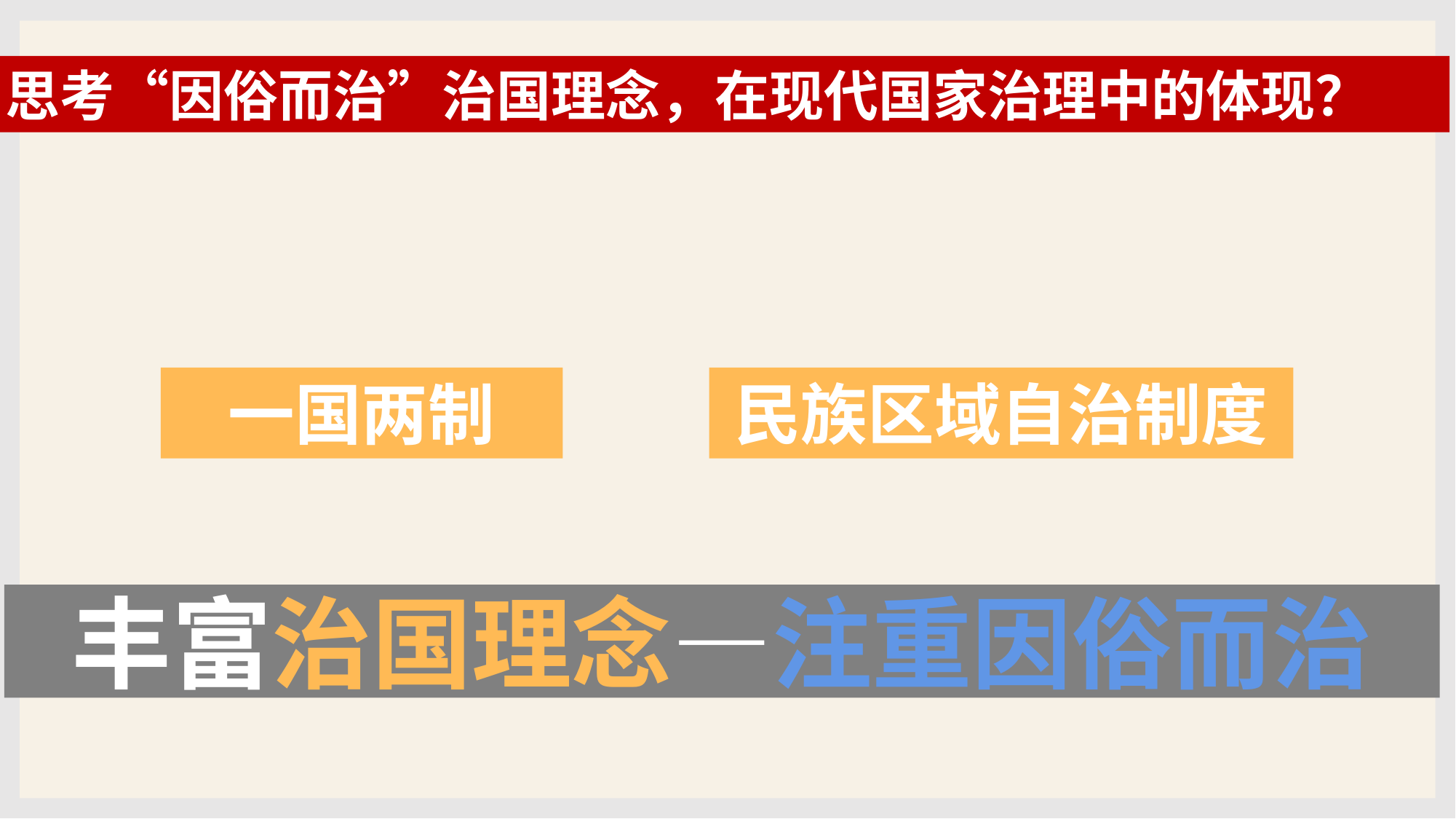

思考“因俗而治”治国理念，在现代国家治理中的体现？
一国两制
民族区域自治制度
丰富治国理念—注重因俗而治